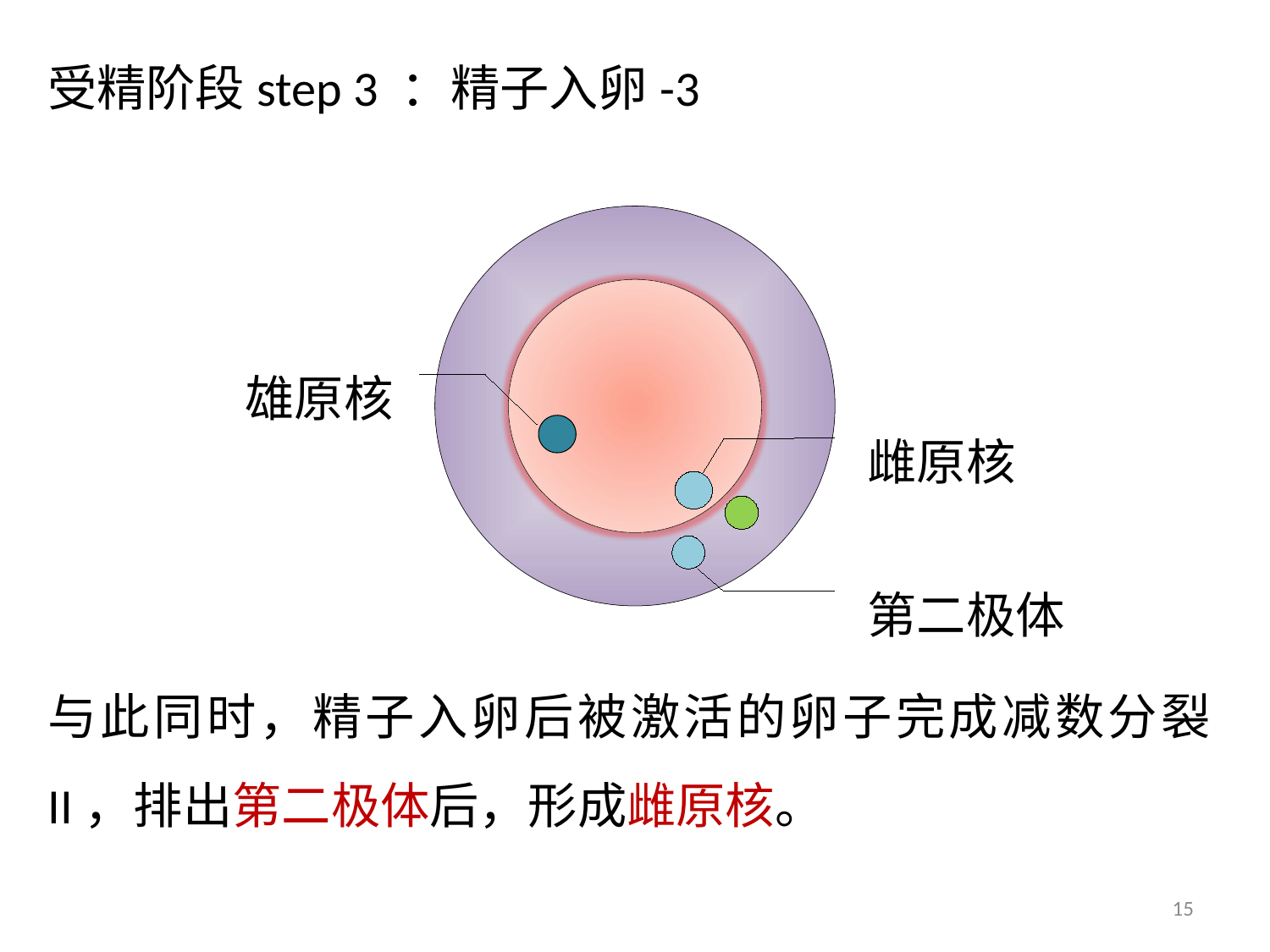

受精阶段step 3 ：精子入卵-3

雄原核

雌原核

第二极体
与此同时，精子入卵后被激活的卵子完成减数分裂II，排出第二极体后，形成雌原核。
15